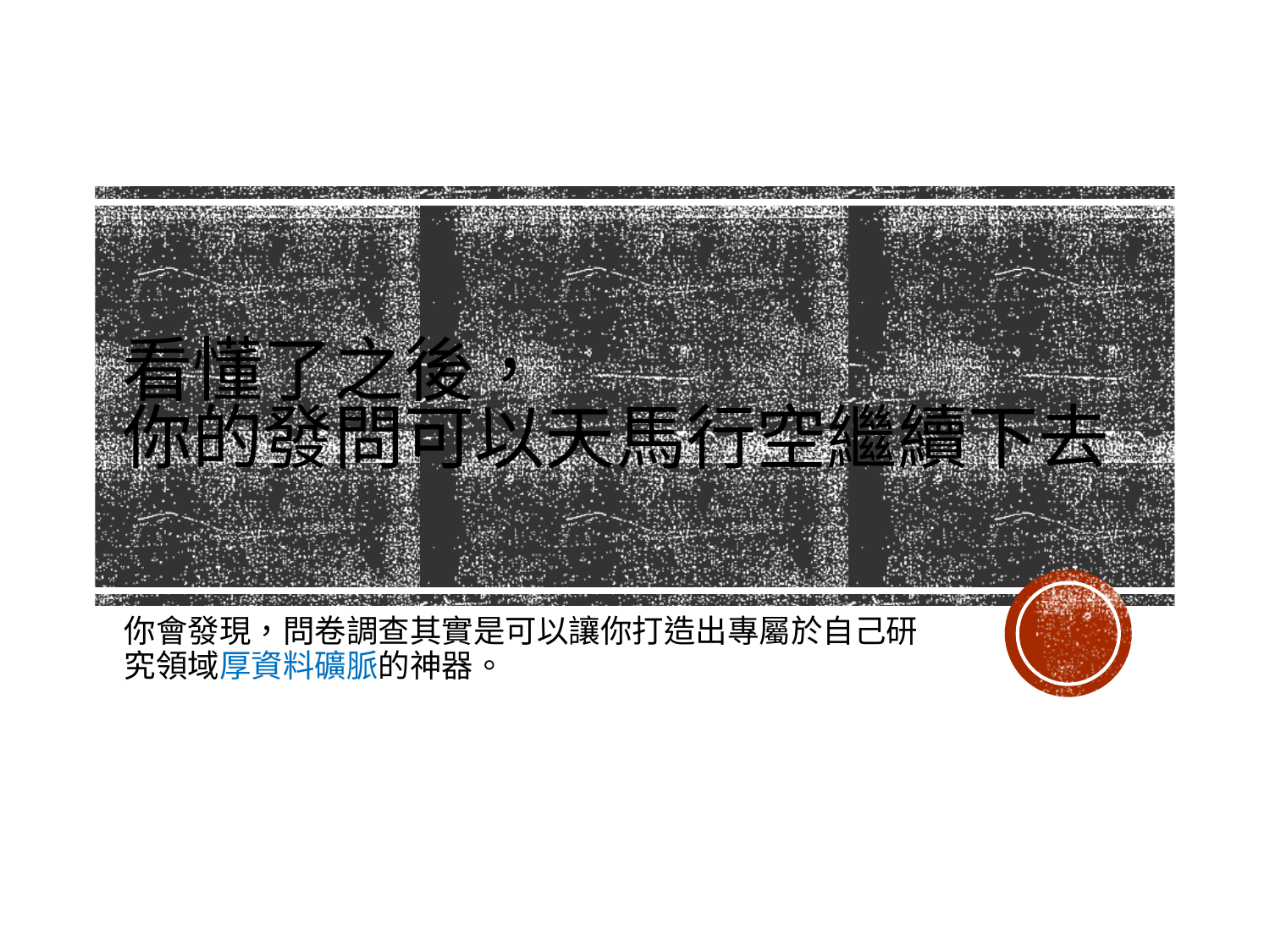

# 看懂了之後， 你的發問可以天馬行空繼續下去
你會發現，問卷調查其實是可以讓你打造出專屬於自己研究領域厚資料礦脈的神器。